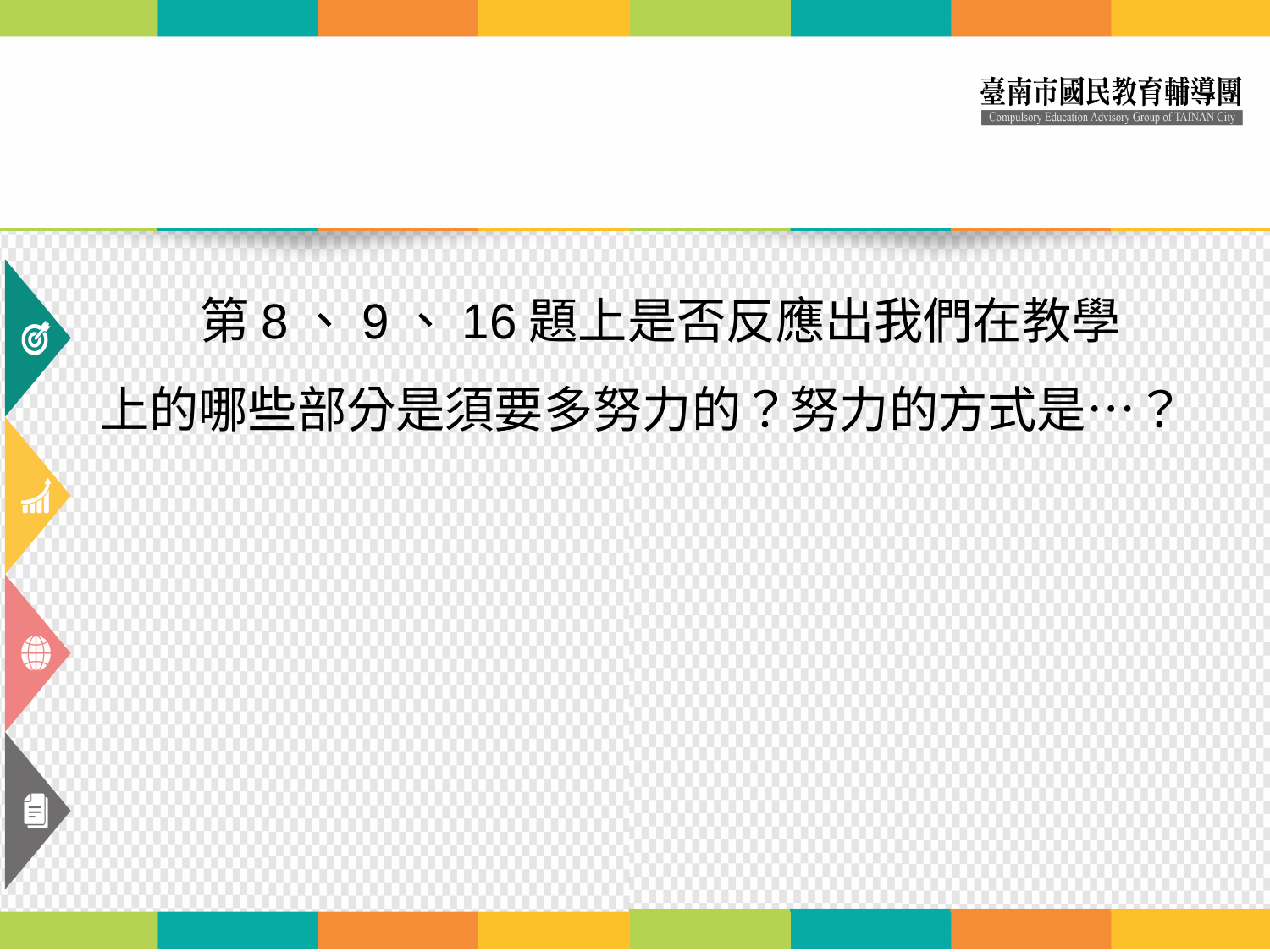

第8、9、16題上是否反應出我們在教學上的哪些部分是須要多努力的？努力的方式是…？